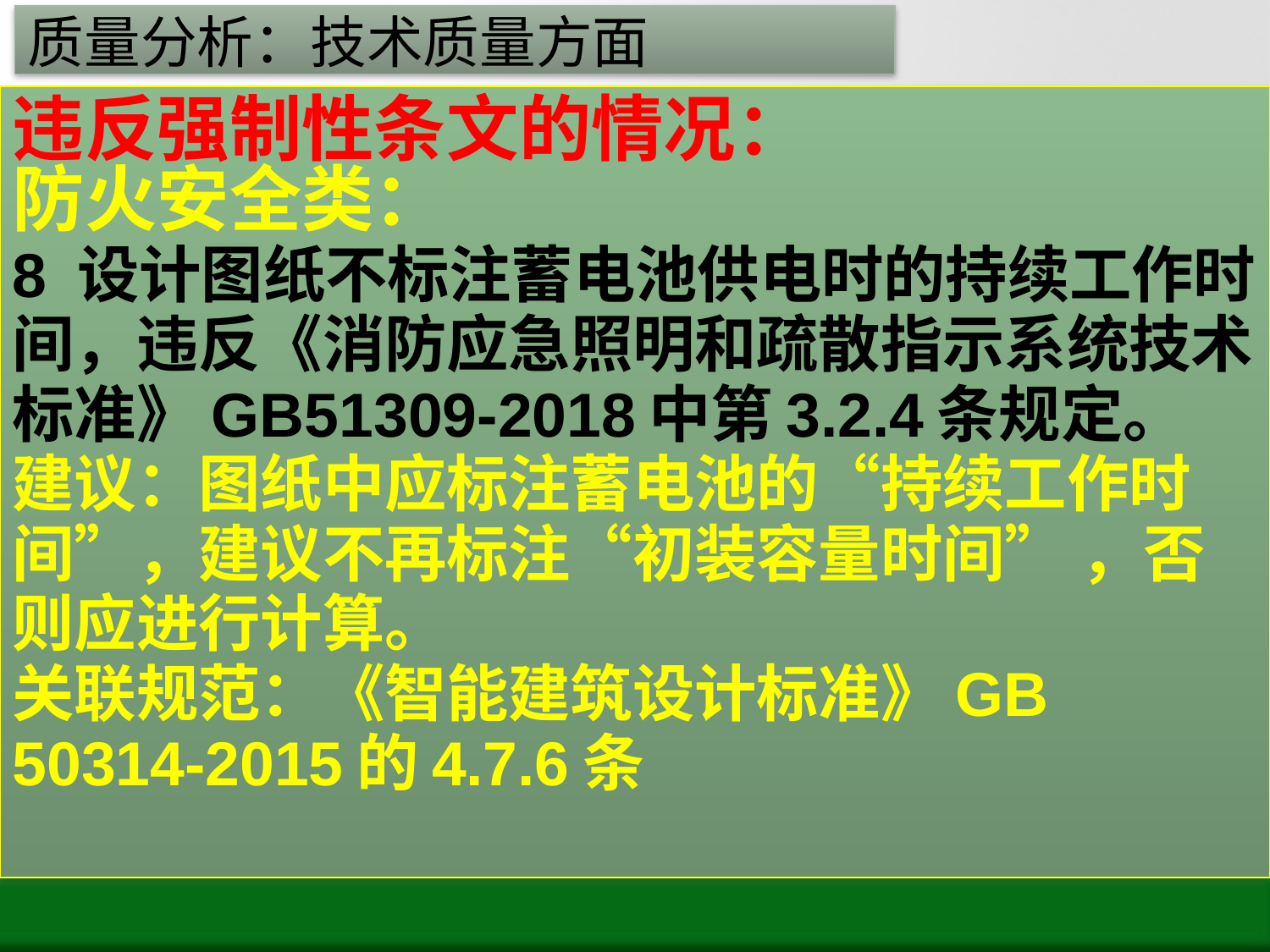

# 质量分析：技术质量方面
违反强制性条文的情况：
防火安全类：
8 设计图纸不标注蓄电池供电时的持续工作时间，违反《消防应急照明和疏散指示系统技术标准》GB51309-2018中第3.2.4条规定。
建议：图纸中应标注蓄电池的“持续工作时间”，建议不再标注“初装容量时间” ，否则应进行计算。
关联规范：《智能建筑设计标准》GB 50314-2015的4.7.6条